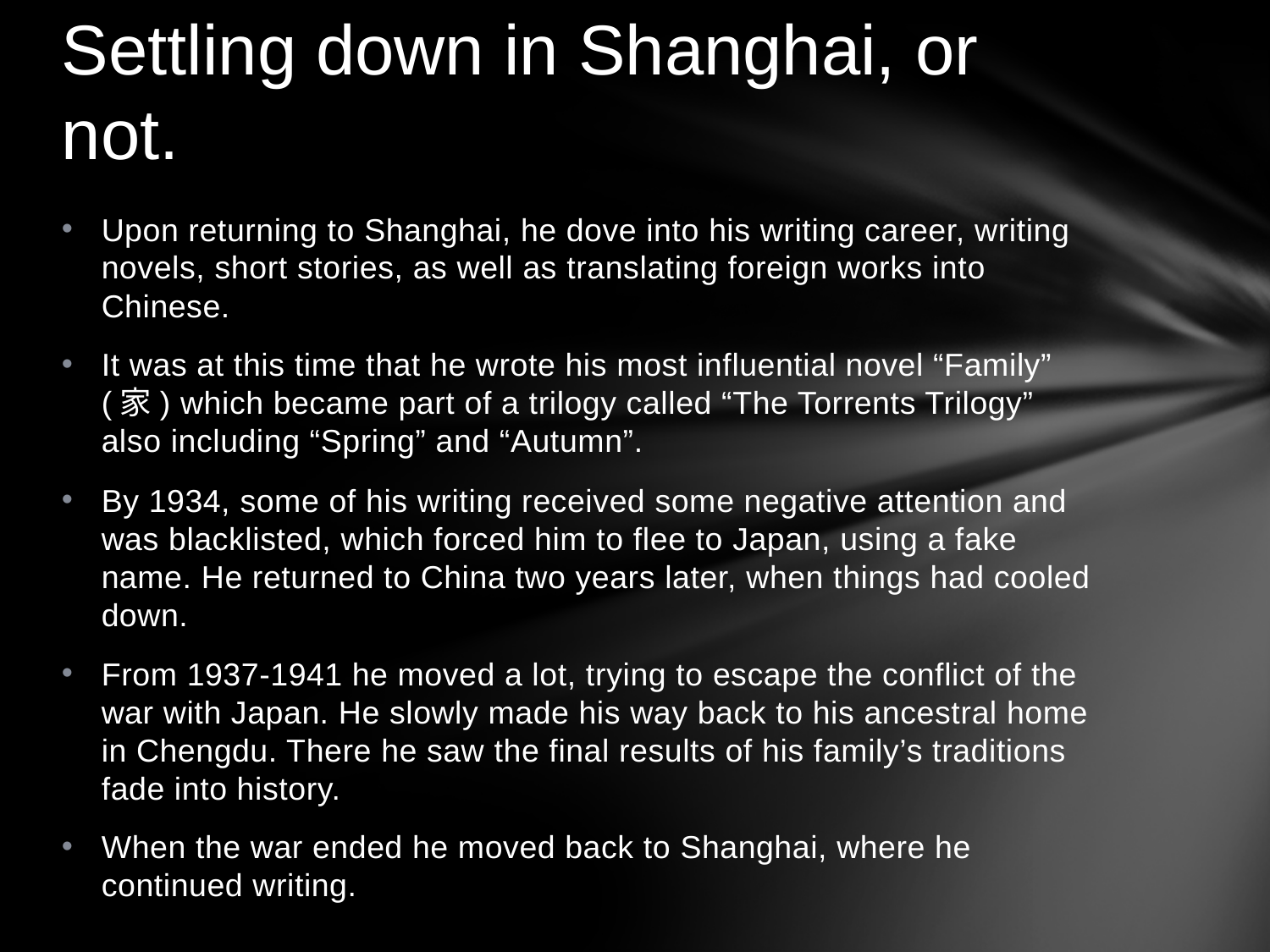

# Settling down in Shanghai, or not.
Upon returning to Shanghai, he dove into his writing career, writing novels, short stories, as well as translating foreign works into Chinese.
It was at this time that he wrote his most influential novel “Family” (家) which became part of a trilogy called “The Torrents Trilogy” also including “Spring” and “Autumn”.
By 1934, some of his writing received some negative attention and was blacklisted, which forced him to flee to Japan, using a fake name. He returned to China two years later, when things had cooled down.
From 1937-1941 he moved a lot, trying to escape the conflict of the war with Japan. He slowly made his way back to his ancestral home in Chengdu. There he saw the final results of his family’s traditions fade into history.
When the war ended he moved back to Shanghai, where he continued writing.